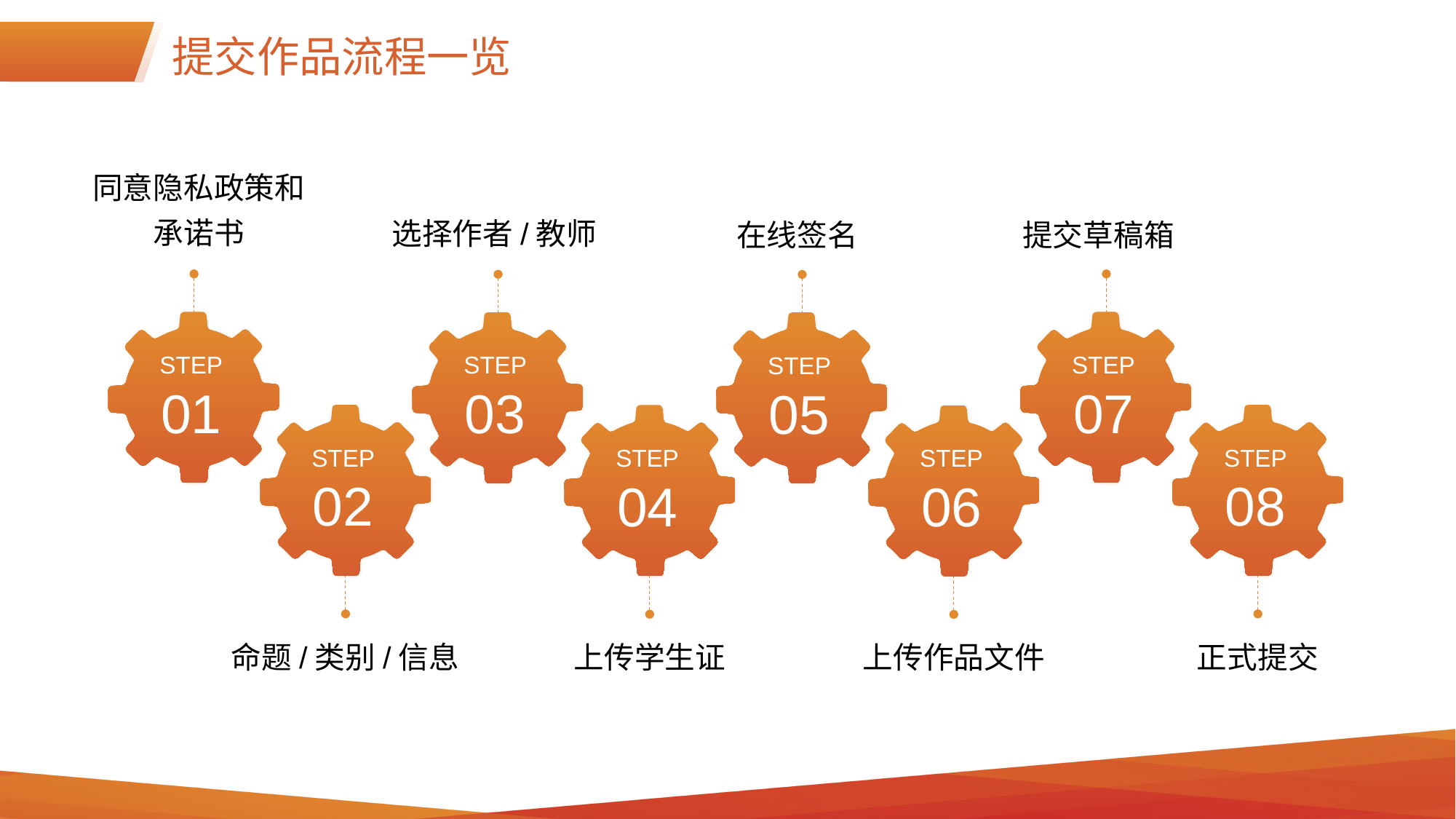

提交作品流程一览
同意隐私政策和
承诺书

选择作者/教师
在线签名
提交草稿箱

STEP
01

STEP
02

STEP
07

STEP
08

STEP
03

STEP
04

STEP
05

STEP
06
命题/类别/信息
上传学生证
上传作品文件
正式提交